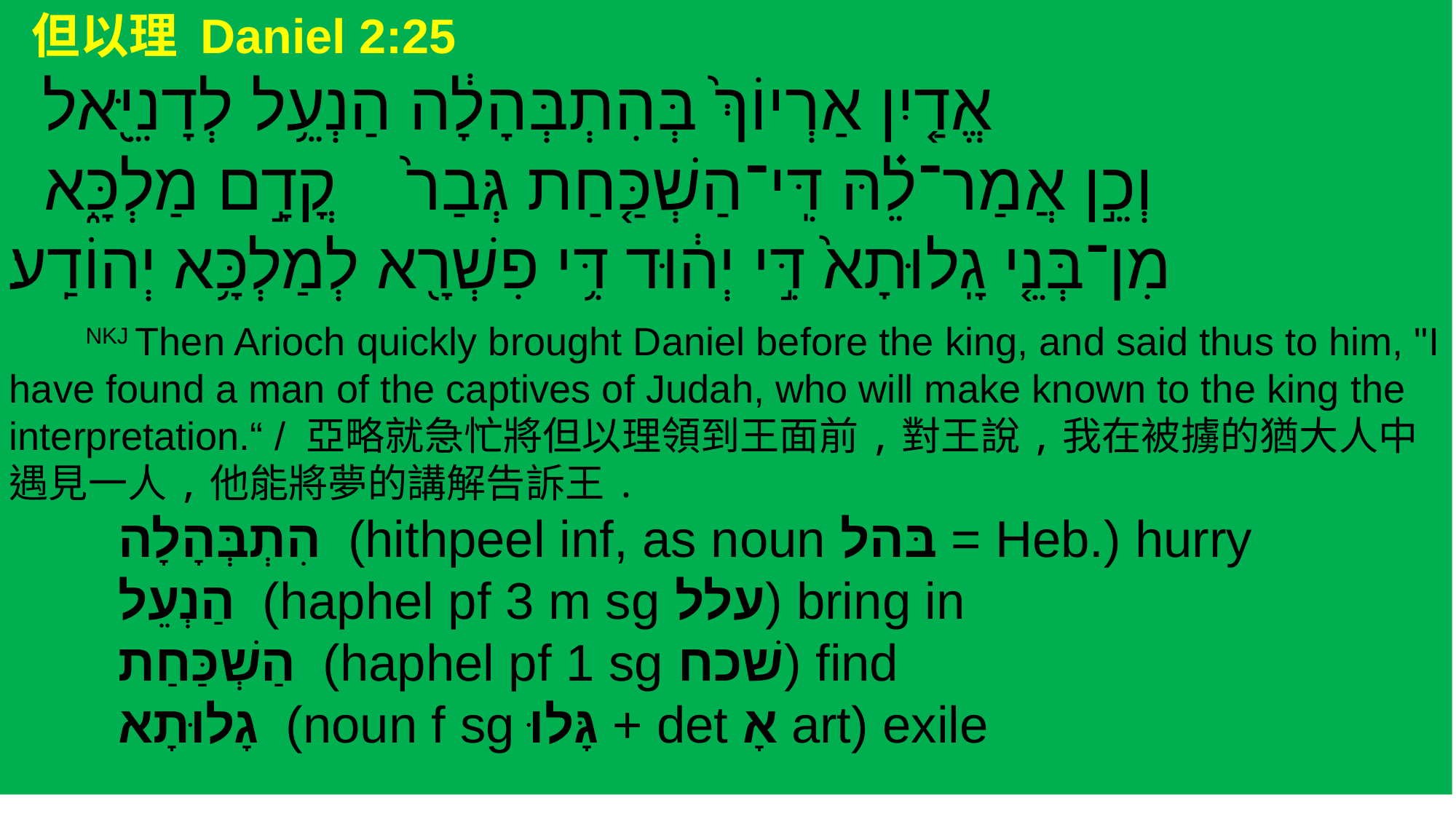

但以理 Daniel 2:25
   ‎אֱדַ֤יִן אַרְיוֹךְ֙ בְּהִתְבְּהָלָ֔ה הַנְעֵ֥ל לְדָנִיֵּ֖אל
  וְכֵ֣ן אֲמַר־לֵ֗הּ דִּֽי־הַשְׁכַּ֤חַת גְּבַר֙    קֳדָ֣ם מַלְכָּ֑א
מִן־בְּנֵ֤י גָֽלוּתָא֙ דִּ֣י יְה֔וּד דִּ֥י פִשְׁרָ֖א לְמַלְכָּ֥א יְהוֹדַֽע׃

            NKJ Then Arioch quickly brought Daniel before the king, and said thus to him, "I have found a man of the captives of Judah, who will make known to the king the interpretation.“ / 亞略就急忙將但以理領到王面前,對王說,我在被擄的猶大人中遇見一人,他能將夢的講解告訴王.
	הִתְבְּהָלָה  (hithpeel inf, as noun בּהל = Heb.) hurry
	הַנְעֵל  (haphel pf 3 m sg עלל) bring in
	הַשְׁכַּחַת  (haphel pf 1 sg שׁכח) find
	גָלוּתָא  (noun f sg גָּלוּ + det אָ art) exile